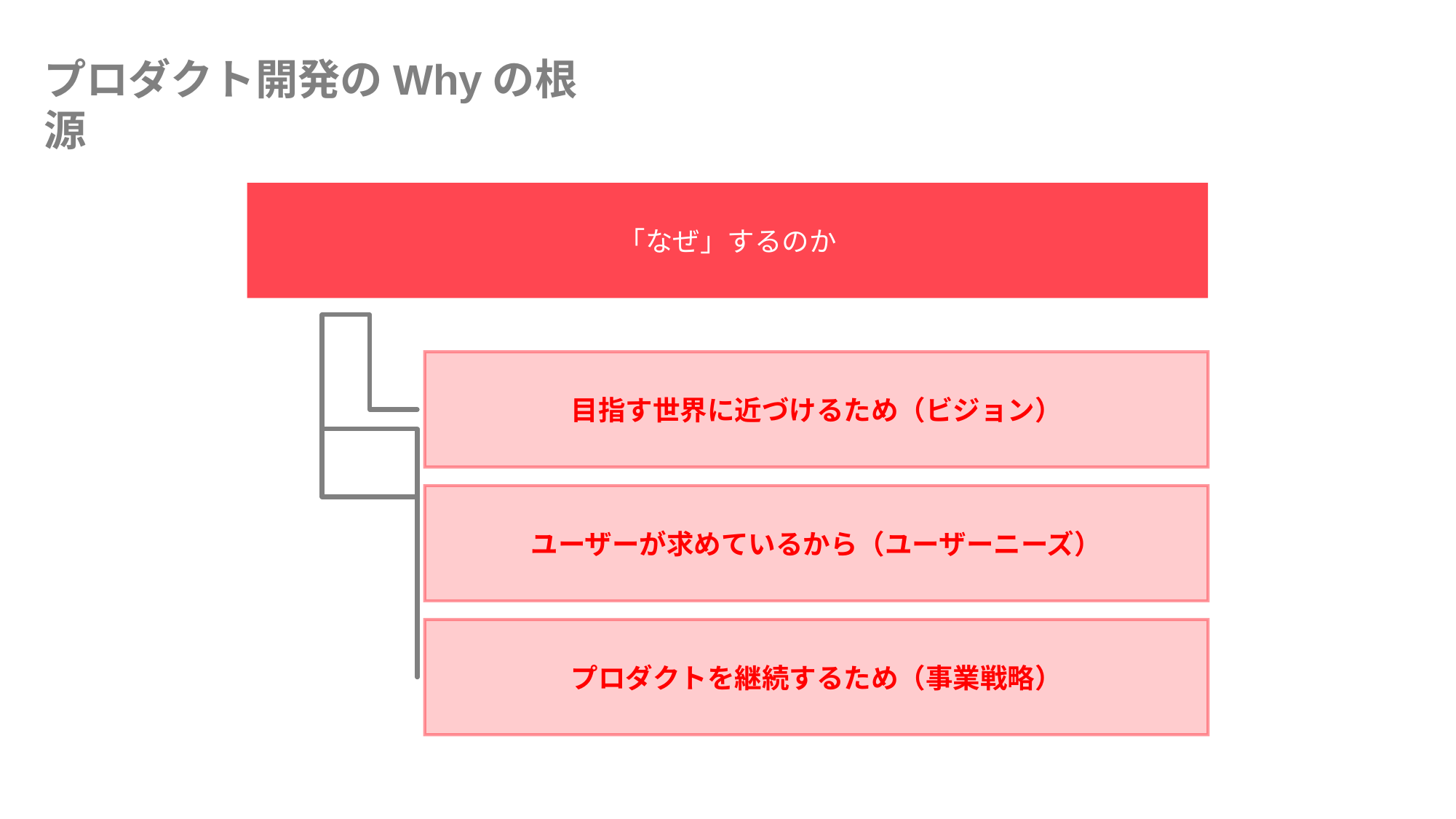

プロダクト開発のWhyの根源
「なぜ」するのか
目指す世界に近づけるため（ビジョン）
ユーザーが求めているから（ユーザーニーズ）
プロダクトを継続するため（事業戦略）